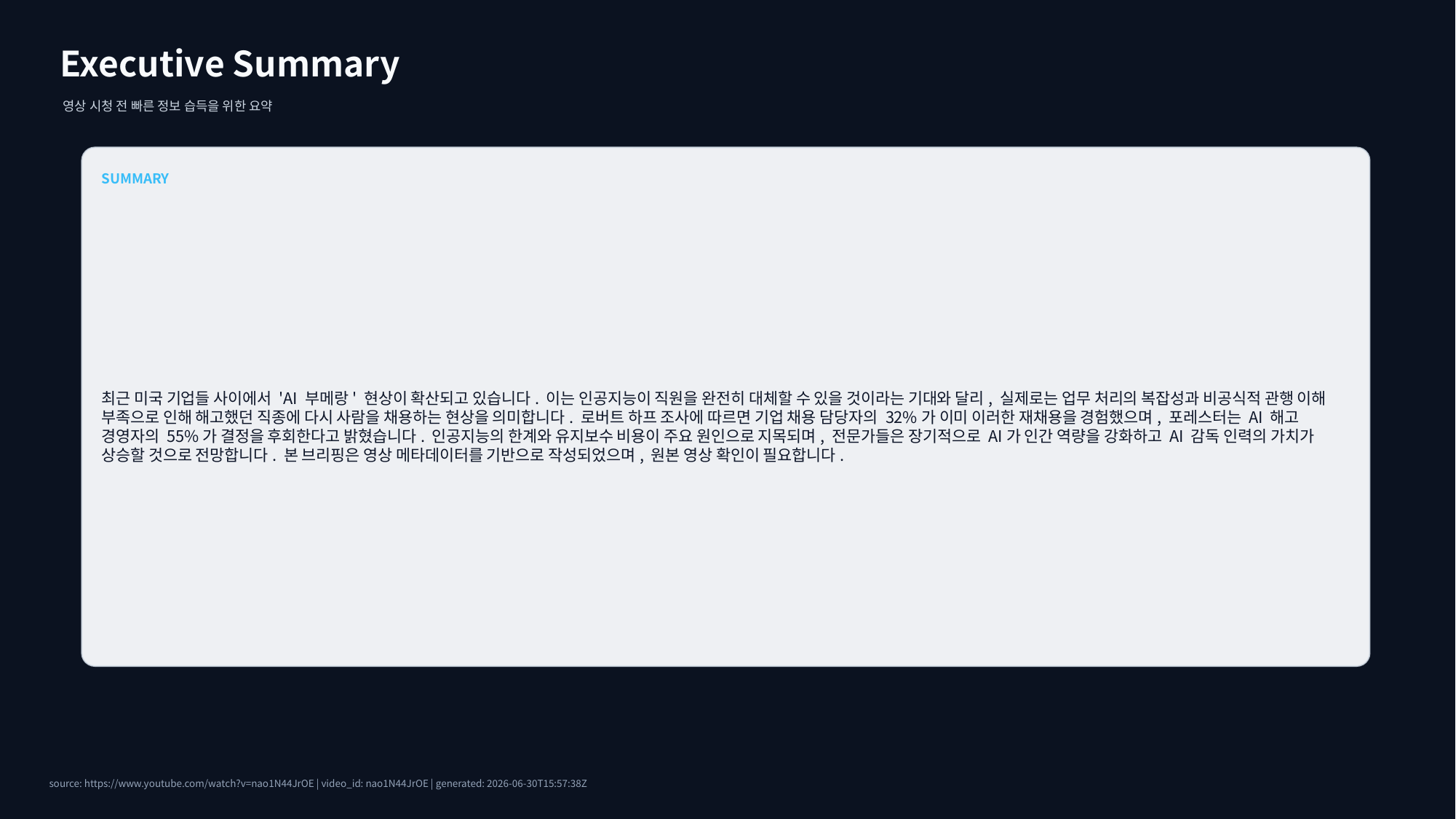

Executive Summary
영상 시청 전 빠른 정보 습득을 위한 요약

SUMMARY
최근 미국 기업들 사이에서 'AI 부메랑' 현상이 확산되고 있습니다. 이는 인공지능이 직원을 완전히 대체할 수 있을 것이라는 기대와 달리, 실제로는 업무 처리의 복잡성과 비공식적 관행 이해 부족으로 인해 해고했던 직종에 다시 사람을 채용하는 현상을 의미합니다. 로버트 하프 조사에 따르면 기업 채용 담당자의 32%가 이미 이러한 재채용을 경험했으며, 포레스터는 AI 해고 경영자의 55%가 결정을 후회한다고 밝혔습니다. 인공지능의 한계와 유지보수 비용이 주요 원인으로 지목되며, 전문가들은 장기적으로 AI가 인간 역량을 강화하고 AI 감독 인력의 가치가 상승할 것으로 전망합니다. 본 브리핑은 영상 메타데이터를 기반으로 작성되었으며, 원본 영상 확인이 필요합니다.
source: https://www.youtube.com/watch?v=nao1N44JrOE | video_id: nao1N44JrOE | generated: 2026-06-30T15:57:38Z